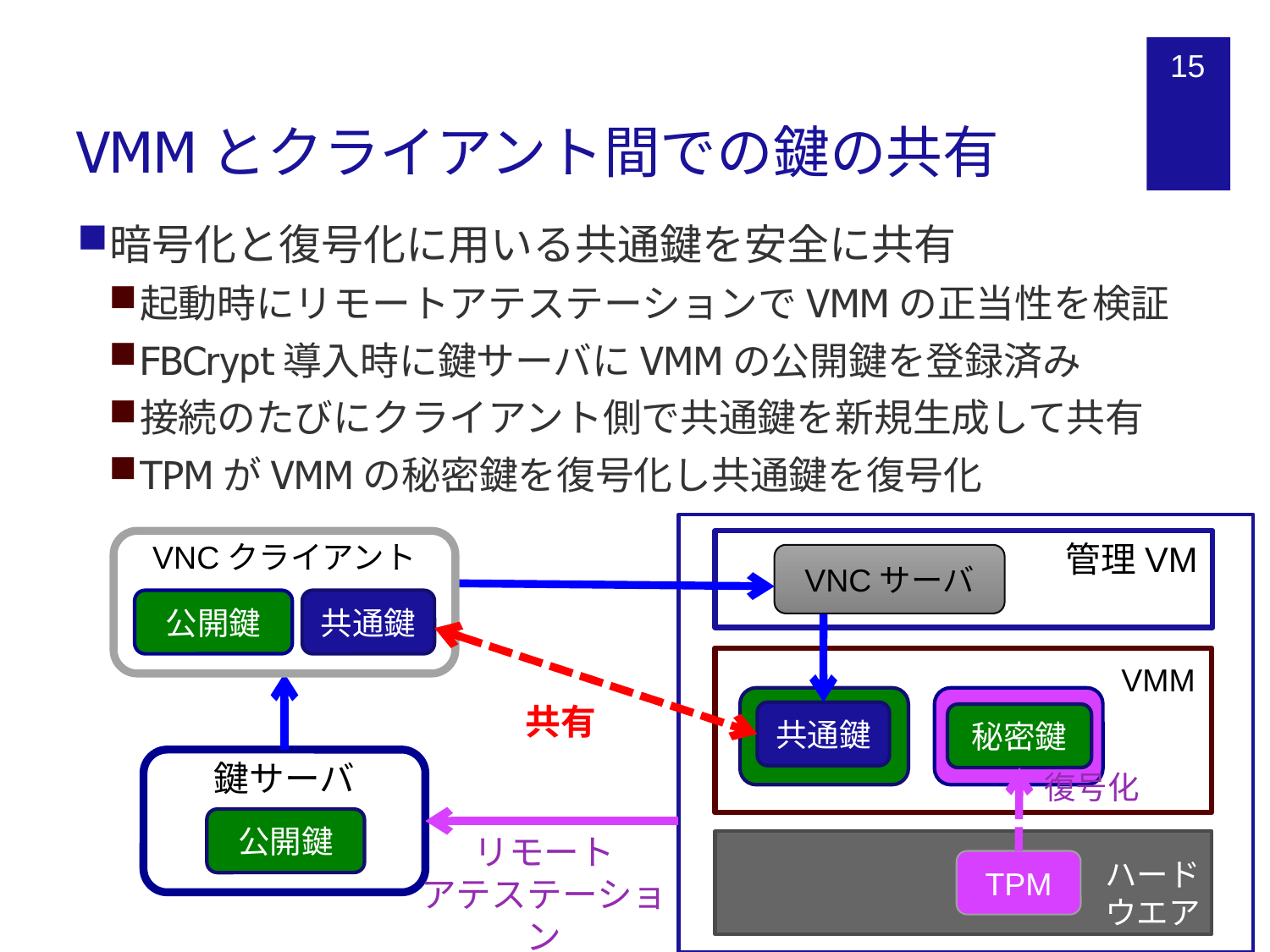

# VMMとクライアント間での鍵の共有
15
暗号化と復号化に用いる共通鍵を安全に共有
起動時にリモートアテステーションでVMMの正当性を検証
FBCrypt導入時に鍵サーバにVMMの公開鍵を登録済み
接続のたびにクライアント側で共通鍵を新規生成して共有
TPMがVMMの秘密鍵を復号化し共通鍵を復号化

VNCクライアント

管理VM
VNCサーバ
公開鍵
共通鍵

VMM

ハード
ウエア
TPM

共有
共通鍵
秘密鍵

鍵サーバ
公開鍵
復号化
リモート
アテステーション